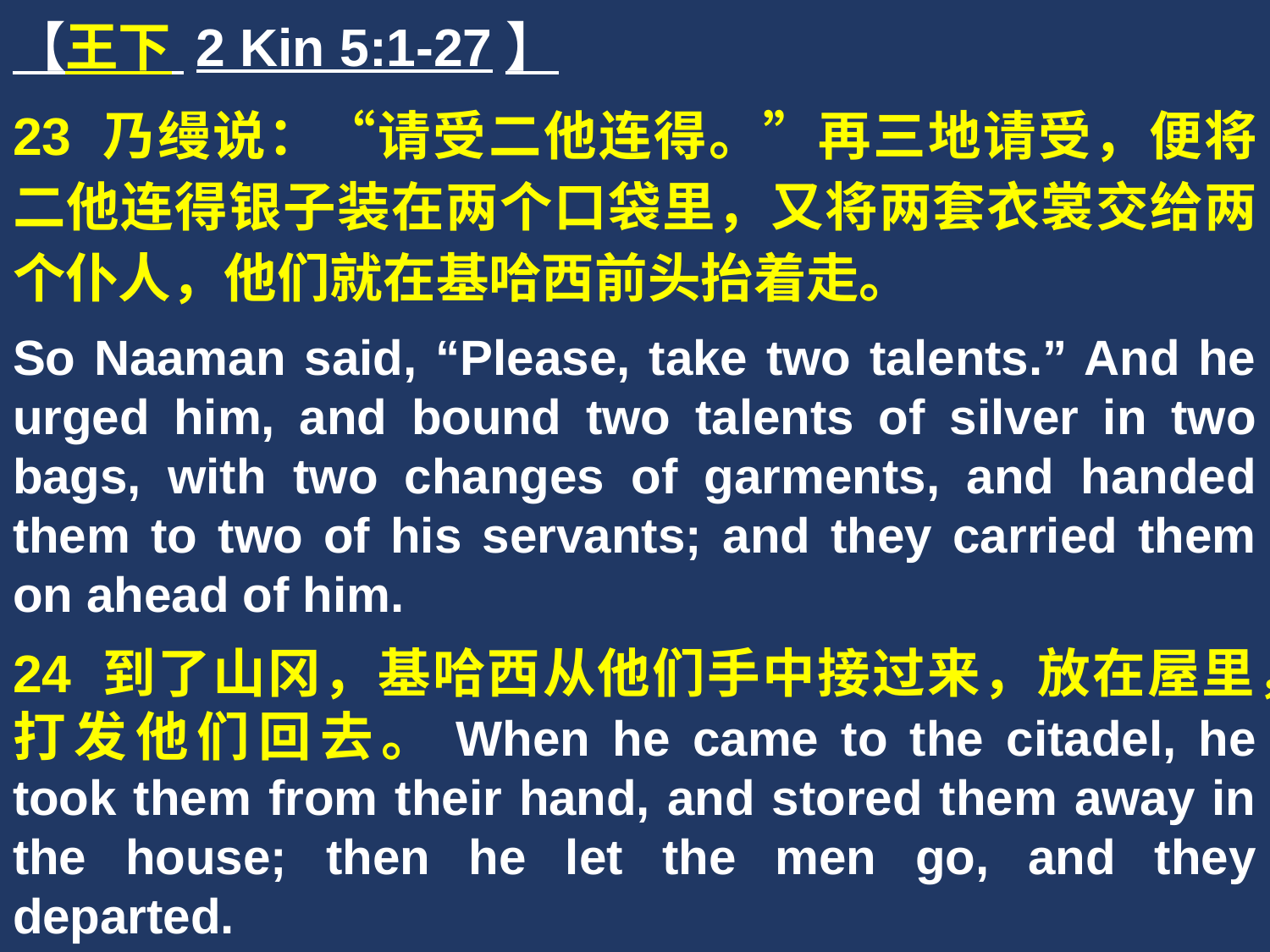

【王下 2 Kin 5:1-27】
23 乃缦说：“请受二他连得。”再三地请受，便将二他连得银子装在两个口袋里，又将两套衣裳交给两个仆人，他们就在基哈西前头抬着走。
So Naaman said, “Please, take two talents.” And he urged him, and bound two talents of silver in two bags, with two changes of garments, and handed them to two of his servants; and they carried them on ahead of him.
24 到了山冈，基哈西从他们手中接过来，放在屋里，打发他们回去。When he came to the citadel, he took them from their hand, and stored them away in the house; then he let the men go, and they departed.